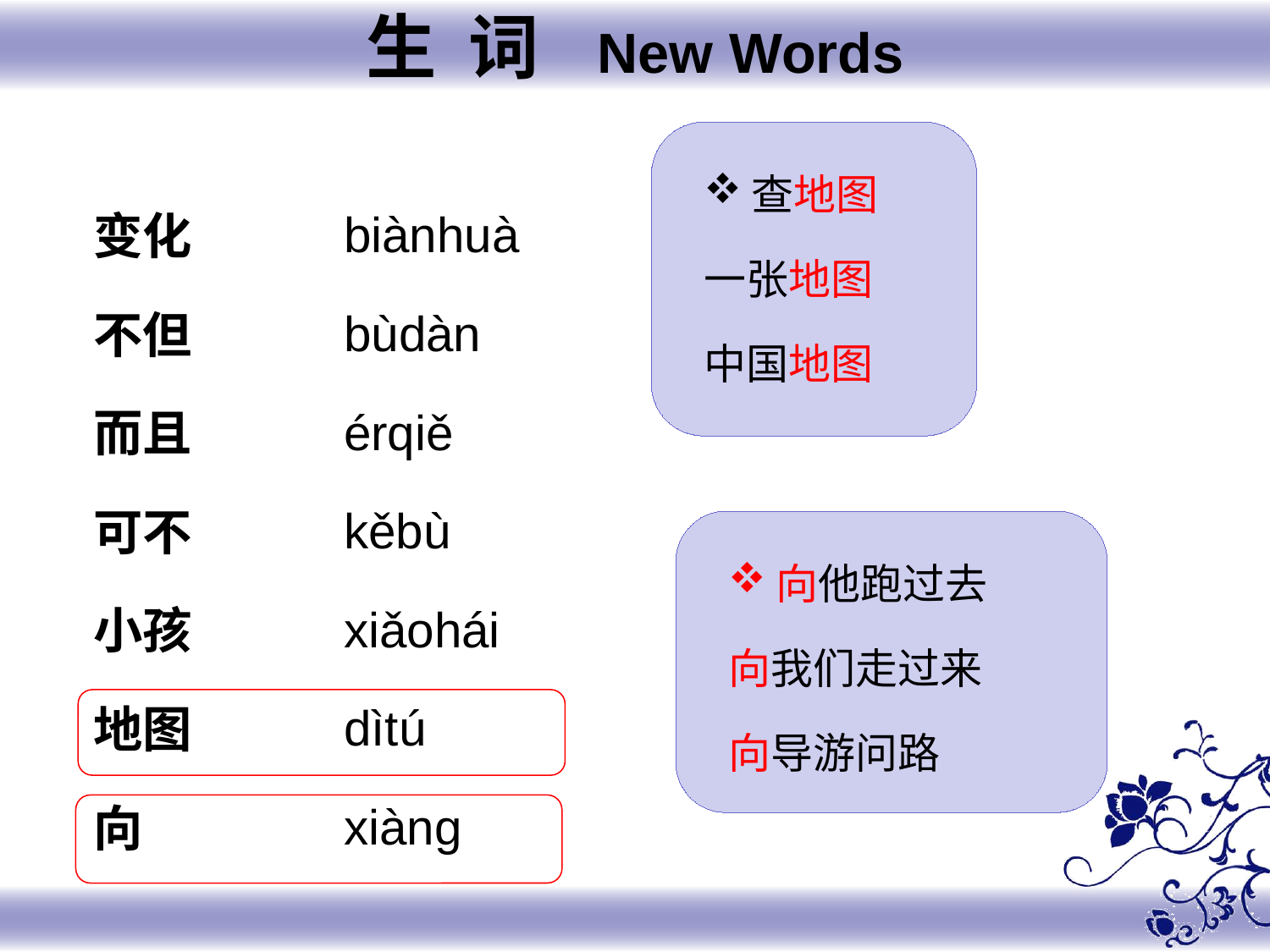

生  词   New Words

查地图
一张地图
中国地图

biànhuà
bùdàn
érqiě
kěbù
xiǎohái
dìtú
xiànɡ
变化
不但
而且
可不
小孩
地图
向

向他跑过去
向我们走过来
向导游问路